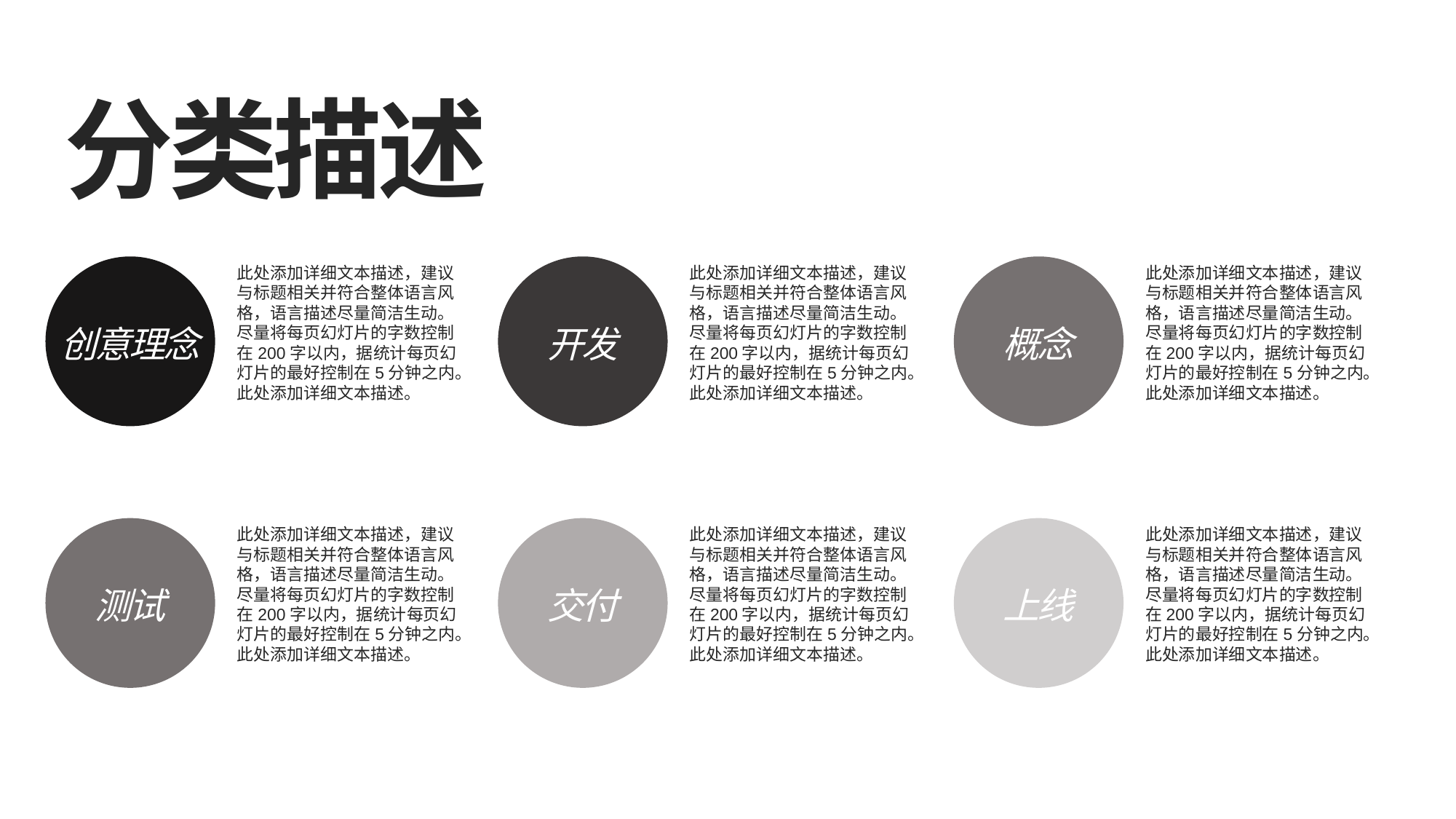

分类描述

此处添加详细文本描述，建议与标题相关并符合整体语言风格，语言描述尽量简洁生动。尽量将每页幻灯片的字数控制在200字以内，据统计每页幻灯片的最好控制在5分钟之内。此处添加详细文本描述。
此处添加详细文本描述，建议与标题相关并符合整体语言风格，语言描述尽量简洁生动。尽量将每页幻灯片的字数控制在200字以内，据统计每页幻灯片的最好控制在5分钟之内。此处添加详细文本描述。
此处添加详细文本描述，建议与标题相关并符合整体语言风格，语言描述尽量简洁生动。尽量将每页幻灯片的字数控制在200字以内，据统计每页幻灯片的最好控制在5分钟之内。此处添加详细文本描述。
创意理念
开发
概念

此处添加详细文本描述，建议与标题相关并符合整体语言风格，语言描述尽量简洁生动。尽量将每页幻灯片的字数控制在200字以内，据统计每页幻灯片的最好控制在5分钟之内。此处添加详细文本描述。
此处添加详细文本描述，建议与标题相关并符合整体语言风格，语言描述尽量简洁生动。尽量将每页幻灯片的字数控制在200字以内，据统计每页幻灯片的最好控制在5分钟之内。此处添加详细文本描述。
此处添加详细文本描述，建议与标题相关并符合整体语言风格，语言描述尽量简洁生动。尽量将每页幻灯片的字数控制在200字以内，据统计每页幻灯片的最好控制在5分钟之内。此处添加详细文本描述。
测试
交付
上线